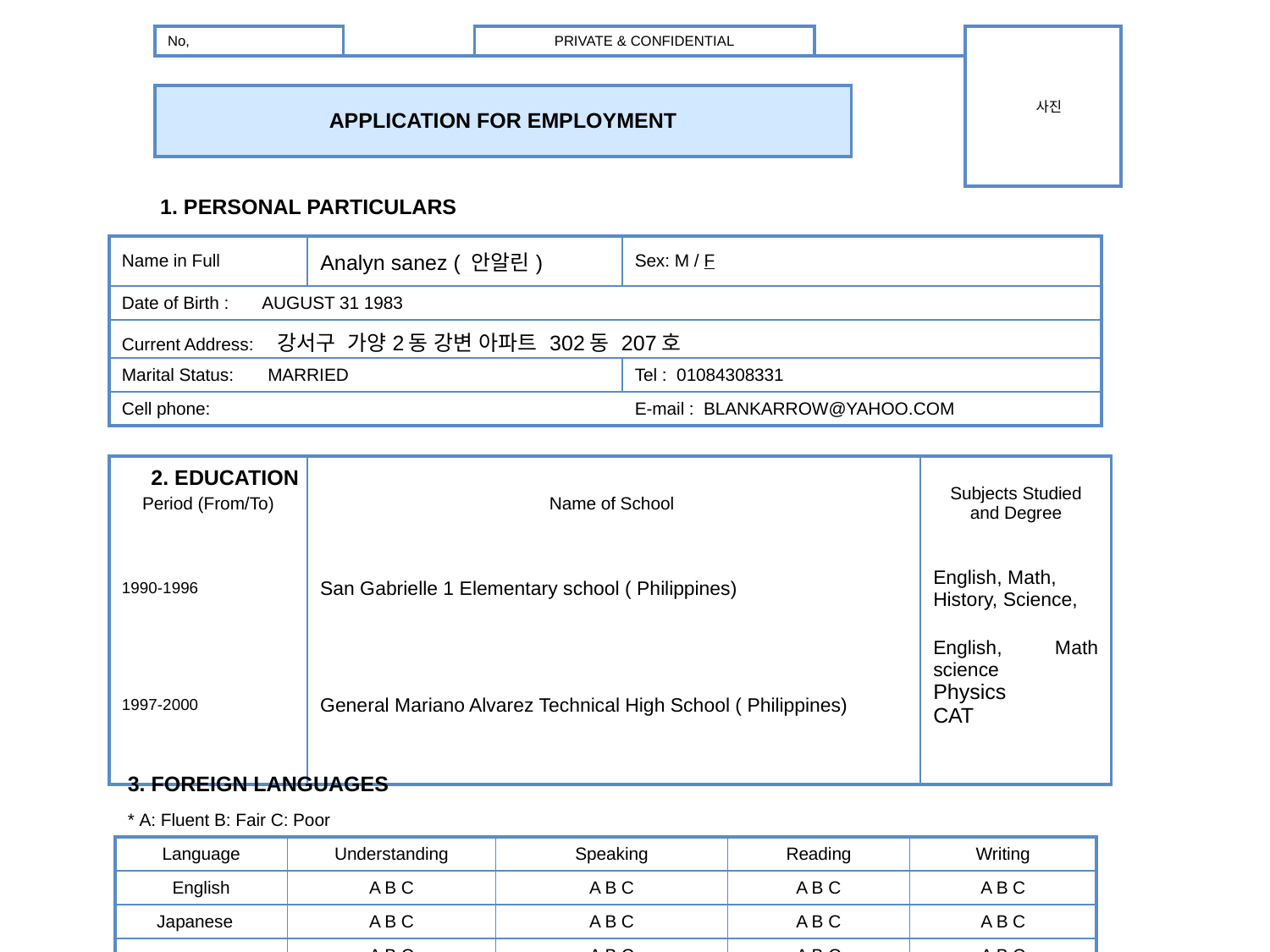

| No, |  |  | PRIVATE & CONFIDENTIAL |  |  | 사진 |
| --- | --- | --- | --- | --- | --- | --- |
|  |  |  |  |  |  |  |
| APPLICATION FOR EMPLOYMENT |  |  |  |  |  |  |
|  |  |  |  |  |  |  |

1. PERSONAL PARTICULARS

| Name in Full | Analyn sanez ( 안알린) | Sex: M / F |
| --- | --- | --- |
| Date of Birth : AUGUST 31 1983 |  |  |
| Current Address: 강서구 가양2동 강변 아파트 302동 207호 |  |  |
| Marital Status: MARRIED |  | Tel : 01084308331 |
| Cell phone: |  | E-mail : BLANKARROW@YAHOO.COM |

2. EDUCATION

| Period (From/To) | Name of School | Subjects Studied and Degree |
| --- | --- | --- |
| 1990-1996 | San Gabrielle 1 Elementary school ( Philippines) | English, Math, History, Science, |
| 1997-2000 | General Mariano Alvarez Technical High School ( Philippines) | English, Math science Physics CAT |

| 3. FOREIGN LANGUAGES |  |  |  |  |  |  |
| --- | --- | --- | --- | --- | --- | --- |
| \* A: Fluent B: Fair C: Poor |  |  |  |  |  |  |
| Language | Understanding | Speaking |  |  | Reading | Writing |
| English | A B C | A B C |  |  | A B C | A B C |
| Japanese | A B C | A B C |  |  | A B C | A B C |
|  | A B C | A B C |  |  | A B C | A B C |